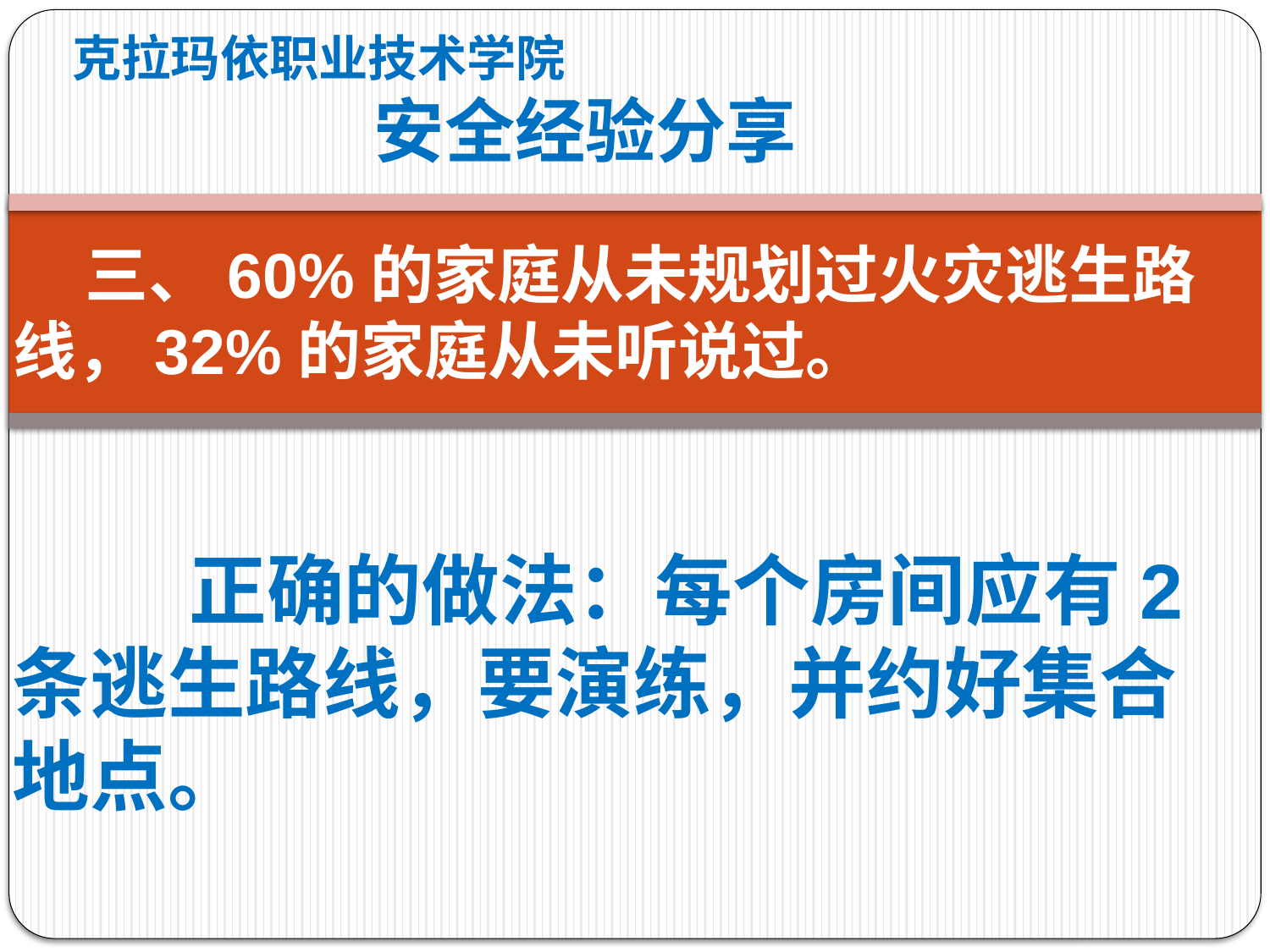

# 克拉玛依职业技术学院 安全经验分享
    三、60%的家庭从未规划过火灾逃生路线，32%的家庭从未听说过。
         正确的做法：每个房间应有2条逃生路线，要演练，并约好集合地点。